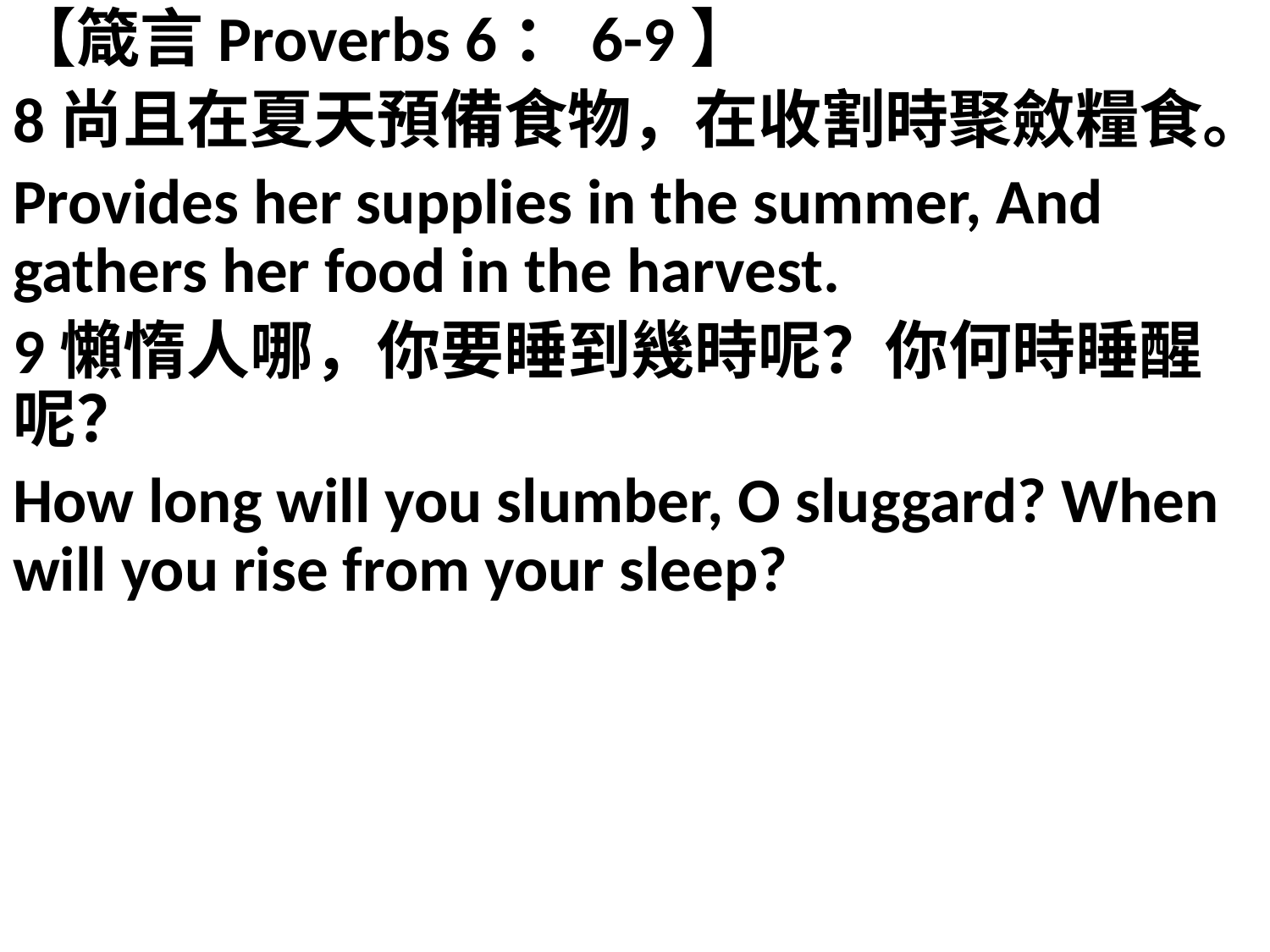

【箴言Proverbs 6：6-9】
8尚且在夏天預備食物，在收割時聚斂糧食。
Provides her supplies in the summer, And gathers her food in the harvest.
9懶惰人哪，你要睡到幾時呢？你何時睡醒呢？
How long will you slumber, O sluggard? When will you rise from your sleep?